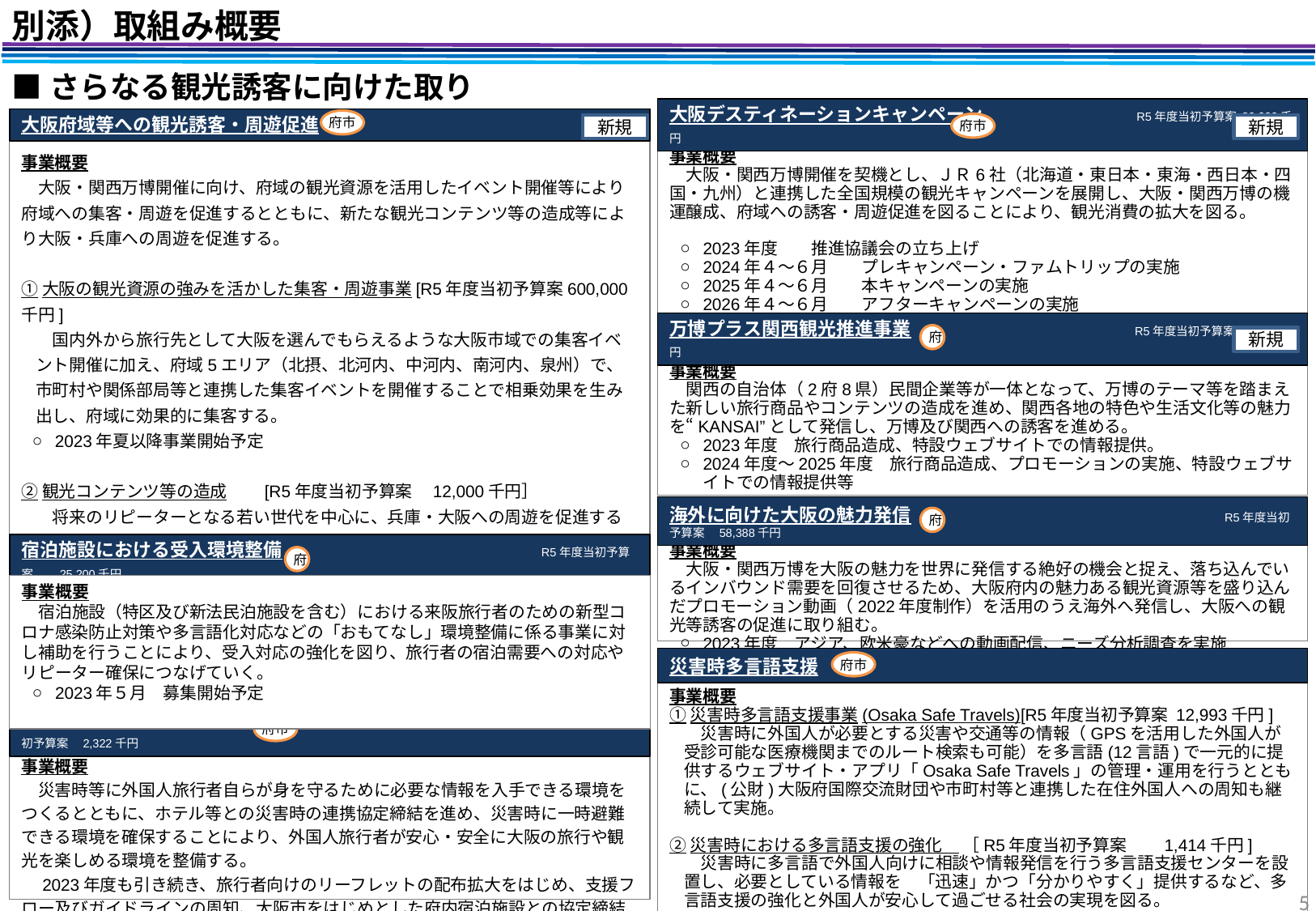

別添）取組み概要
■さらなる観光誘客に向けた取り組み
府市

大阪府域等への観光誘客・周遊促進
大阪デスティネーションキャンペーン　　　　　　　　R5年度当初予算案 80,000千円
新規
府市

府市

新規
新規
事業概要
　大阪・関西万博開催に向け、府域の観光資源を活用したイベント開催等により府域への集客・周遊を促進するとともに、新たな観光コンテンツ等の造成等により大阪・兵庫への周遊を促進する。

①大阪の観光資源の強みを活かした集客・周遊事業[R5年度当初予算案600,000千円]
　国内外から旅行先として大阪を選んでもらえるような大阪市域での集客イベント開催に加え、府域5エリア（北摂、北河内、中河内、南河内、泉州）で、市町村や関係部局等と連携した集客イベントを開催することで相乗効果を生み出し、府域に効果的に集客する。
2023年夏以降事業開始予定

②観光コンテンツ等の造成　　[R5年度当初予算案　12,000千円］
　将来のリピーターとなる若い世代を中心に、兵庫・大阪への周遊を促進するため、新たな質の高い体験型観光コンテンツや、それらをつなぐ周遊モデルコースを造成する。
2023年５月事業開始予定
事業概要
　大阪・関西万博開催を契機とし、ＪＲ6社（北海道・東日本・東海・西日本・四国・九州）と連携した全国規模の観光キャンペーンを展開し、大阪・関西万博の機運醸成、府域への誘客・周遊促進を図ることにより、観光消費の拡大を図る。

2023年度　　推進協議会の立ち上げ
2024年４～６月　　プレキャンペーン・ファムトリップの実施
2025年４～６月　　本キャンペーンの実施
2026年４～６月　　アフターキャンペーンの実施
万博プラス関西観光推進事業　　　　　　　　　　　　　　R5年度当初予算案 5,000千円
府
新規
事業概要
　関西の自治体（2府8県）民間企業等が一体となって、万博のテーマ等を踏まえた新しい旅行商品やコンテンツの造成を進め、関西各地の特色や生活文化等の魅力を“KANSAI”として発信し、万博及び関西への誘客を進める。
2023年度　旅行商品造成、特設ウェブサイトでの情報提供。
2024年度～2025年度　旅行商品造成、プロモーションの実施、特設ウェブサイトでの情報提供等
海外に向けた大阪の魅力発信　　　　　　　　　　　　　　　　　　　　　　　　　　  R5年度当初予算案　58,388千円
府
事業概要
　大阪・関西万博を大阪の魅力を世界に発信する絶好の機会と捉え、落ち込んでいるインバウンド需要を回復させるため、大阪府内の魅力ある観光資源等を盛り込んだプロモーション動画（2022年度制作）を活用のうえ海外へ発信し、大阪への観光等誘客の促進に取り組む。
2023年度　アジア、欧米豪などへの動画配信、ニーズ分析調査を実施
宿泊施設における受入環境整備　　　　　　　　　　　　   　R5年度当初予算案　　25,200千円
府
事業概要
　宿泊施設（特区及び新法民泊施設を含む）における来阪旅行者のための新型コロナ感染防止対策や多言語化対応などの「おもてなし」環境整備に係る事業に対し補助を行うことにより、受入対応の強化を図り、旅行者の宿泊需要への対応やリピーター確保につなげていく。
2023年５月　募集開始予定
災害時多言語支援
府市

事業概要
①災害時多言語支援事業(Osaka Safe Travels)[R5年度当初予算案 12,993千円]
　災害時に外国人が必要とする災害や交通等の情報（GPSを活用した外国人が受診可能な医療機関までのルート検索も可能）を多言語(12言語)で一元的に提供するウェブサイト・アプリ「Osaka Safe Travels」の管理・運用を行うとともに、(公財)大阪府国際交流財団や市町村等と連携した在住外国人への周知も継続して実施。

②災害時における多言語支援の強化　 ［R5年度当初予算案　　1,414千円]
　災害時に多言語で外国人向けに相談や情報発信を行う多言語支援センターを設置し、必要としている情報を　「迅速」かつ「分かりやすく」提供するなど、多言語支援の強化と外国人が安心して過ごせる社会の実現を図る。
外国人旅行者の安全確保　　　　　　　　　　　　　　　　　　　　　　　　　　　　　　R5年度当初予算案　2,322千円
府市

事業概要
　災害時等に外国人旅行者自らが身を守るために必要な情報を入手できる環境をつくるとともに、ホテル等との災害時の連携協定締結を進め、災害時に一時避難できる環境を確保することにより、外国人旅行者が安心・安全に大阪の旅行や観光を楽しめる環境を整備する。
　2023年度も引き続き、旅行者向けのリーフレットの配布拡大をはじめ、支援フロー及びガイドラインの周知、大阪市をはじめとした府内宿泊施設との協定締結の促進に取り組む。
5